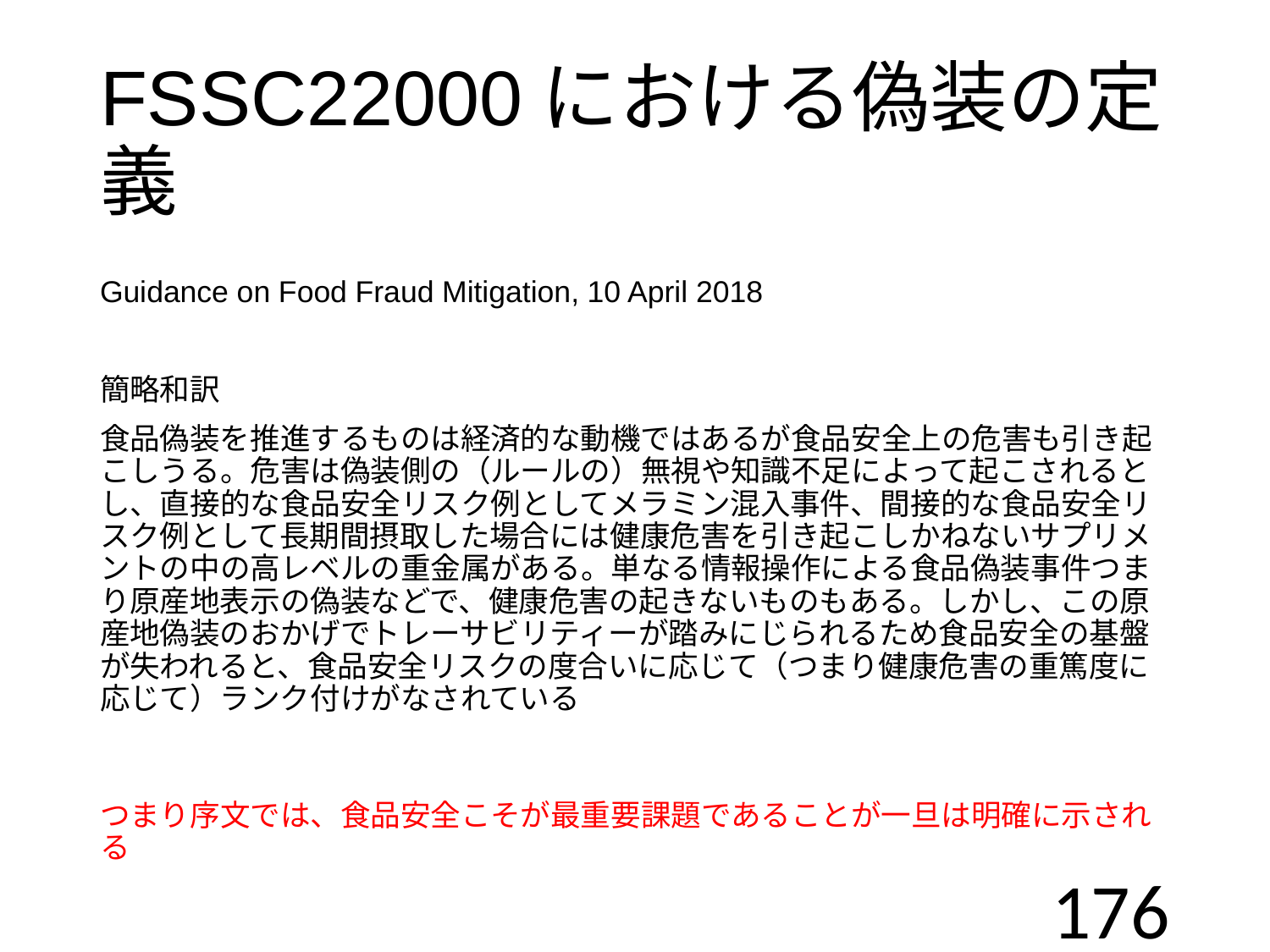

# FSSC22000における偽装の定義
Guidance on Food Fraud Mitigation, 10 April 2018

簡略和訳
食品偽装を推進するものは経済的な動機ではあるが食品安全上の危害も引き起こしうる。危害は偽装側の（ルールの）無視や知識不足によって起こされるとし、直接的な食品安全リスク例としてメラミン混入事件、間接的な食品安全リスク例として長期間摂取した場合には健康危害を引き起こしかねないサプリメントの中の高レベルの重金属がある。単なる情報操作による食品偽装事件つまり原産地表示の偽装などで、健康危害の起きないものもある。しかし、この原産地偽装のおかげでトレーサビリティーが踏みにじられるため食品安全の基盤が失われると、食品安全リスクの度合いに応じて（つまり健康危害の重篤度に応じて）ランク付けがなされている

つまり序文では、食品安全こそが最重要課題であることが一旦は明確に示される

176